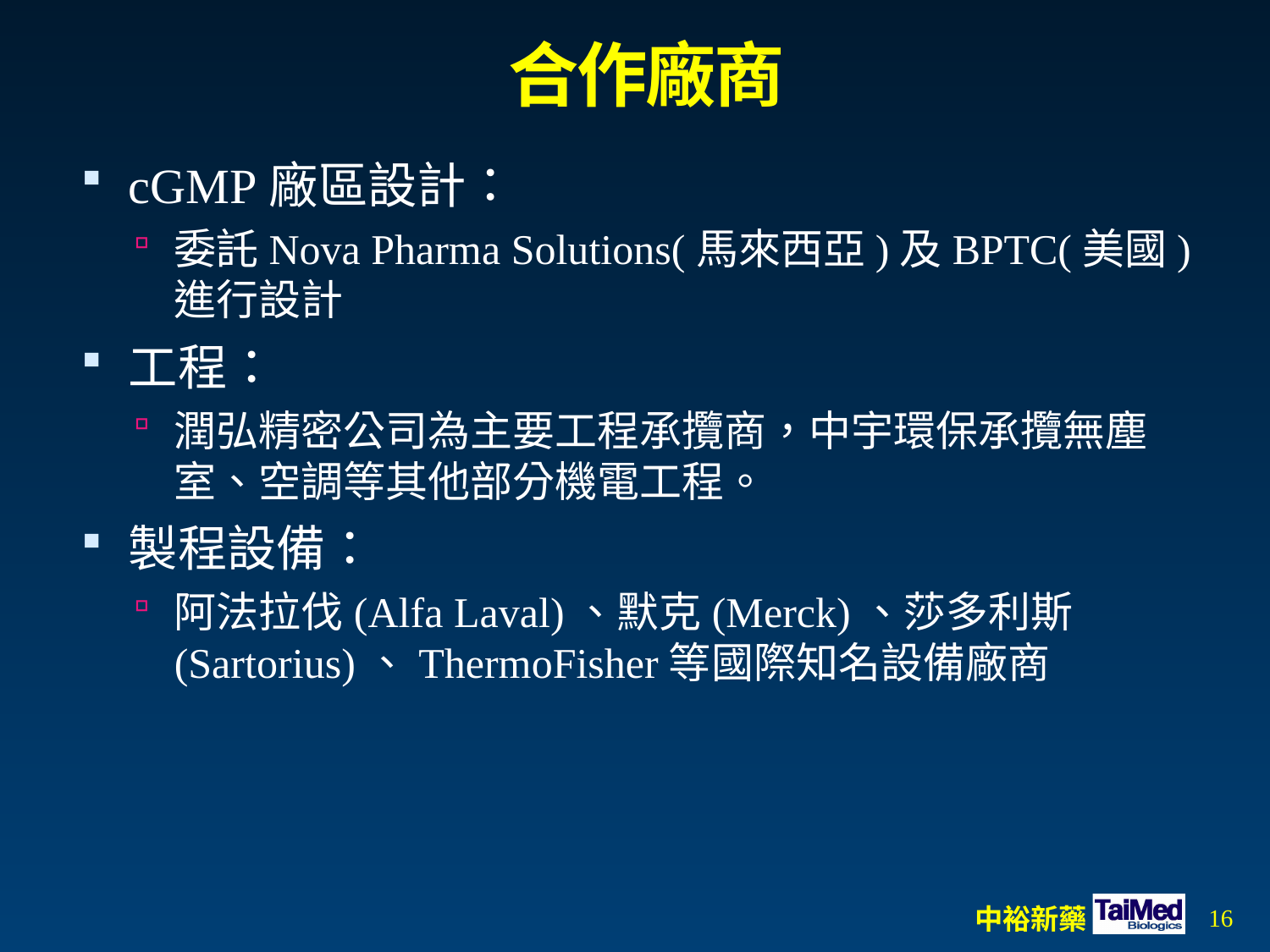

# 合作廠商
cGMP廠區設計：
委託Nova Pharma Solutions(馬來西亞)及BPTC(美國)進行設計
工程：
潤弘精密公司為主要工程承攬商，中宇環保承攬無塵室、空調等其他部分機電工程。
製程設備：
阿法拉伐(Alfa Laval)、默克(Merck)、莎多利斯(Sartorius)、ThermoFisher等國際知名設備廠商
16